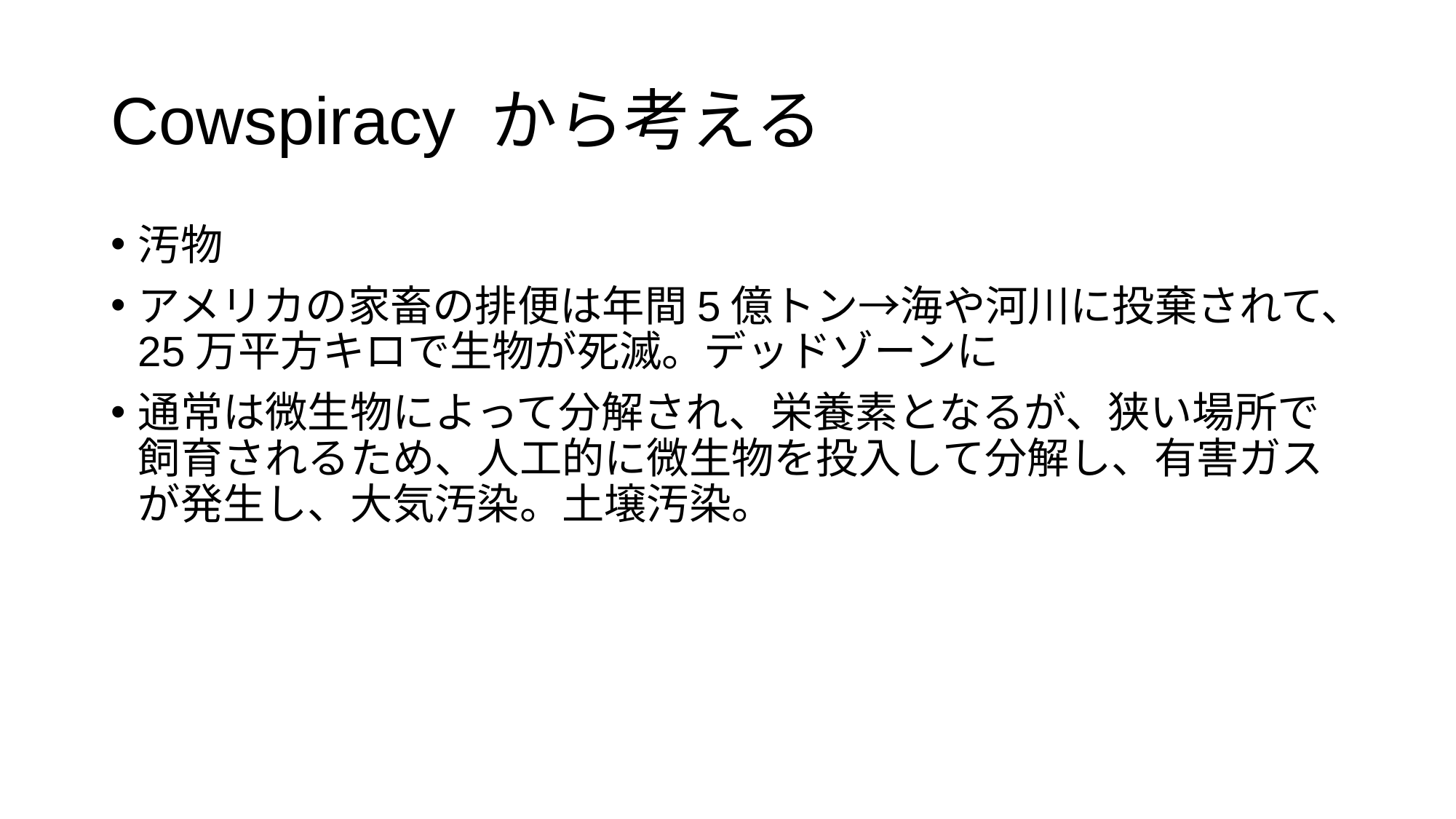

# Cowspiracy から考える
汚物
アメリカの家畜の排便は年間5億トン→海や河川に投棄されて、25万平方キロで生物が死滅。デッドゾーンに
通常は微生物によって分解され、栄養素となるが、狭い場所で飼育されるため、人工的に微生物を投入して分解し、有害ガスが発生し、大気汚染。土壌汚染。